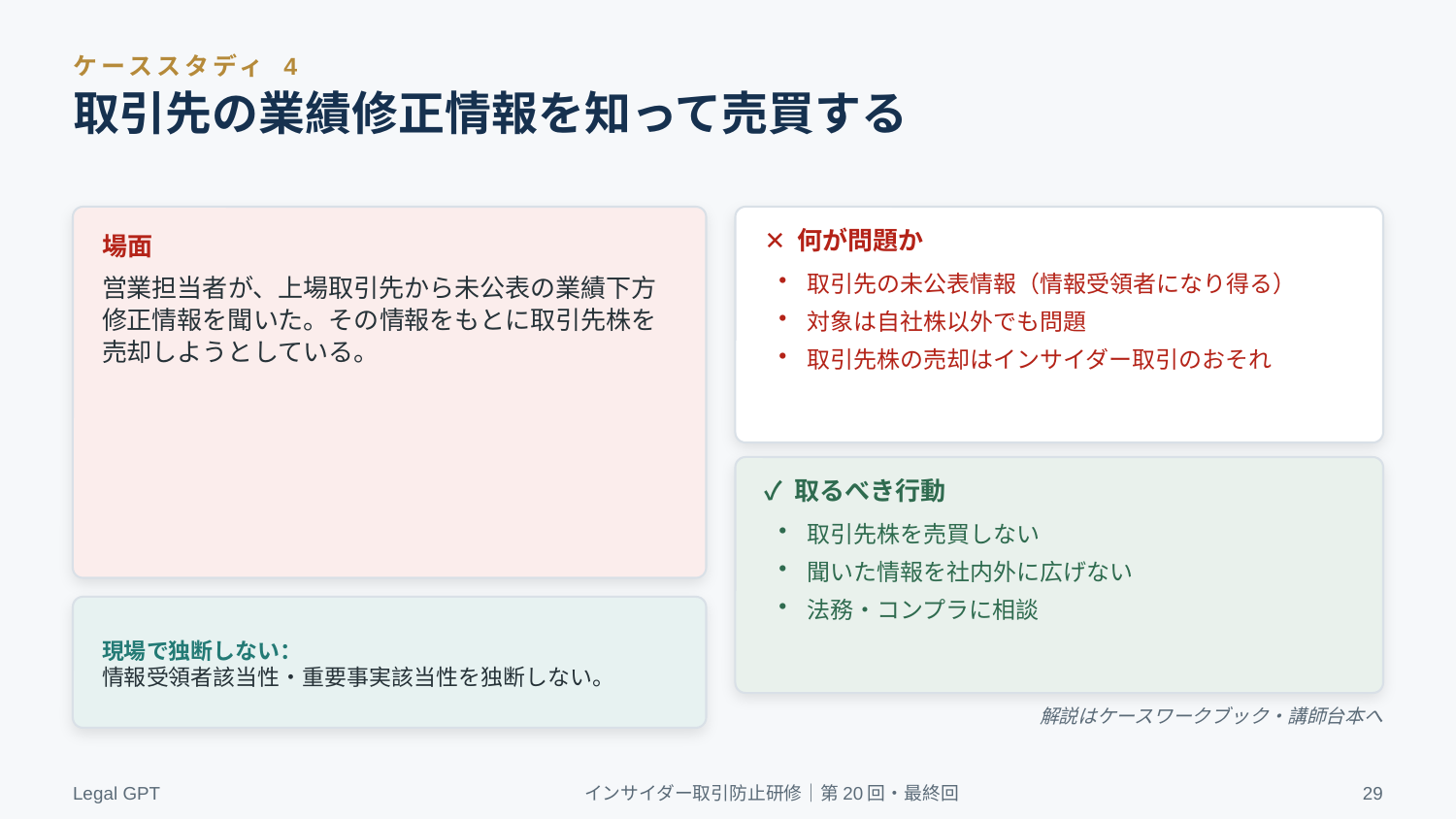

ケーススタディ 4
取引先の業績修正情報を知って売買する

✕ 何が問題か
場面
取引先の未公表情報（情報受領者になり得る）
対象は自社株以外でも問題
取引先株の売却はインサイダー取引のおそれ
営業担当者が、上場取引先から未公表の業績下方修正情報を聞いた。その情報をもとに取引先株を売却しようとしている。

✓ 取るべき行動
取引先株を売買しない
聞いた情報を社内外に広げない
法務・コンプラに相談

現場で独断しない：
情報受領者該当性・重要事実該当性を独断しない。
解説はケースワークブック・講師台本へ
Legal GPT
インサイダー取引防止研修｜第20回・最終回
29